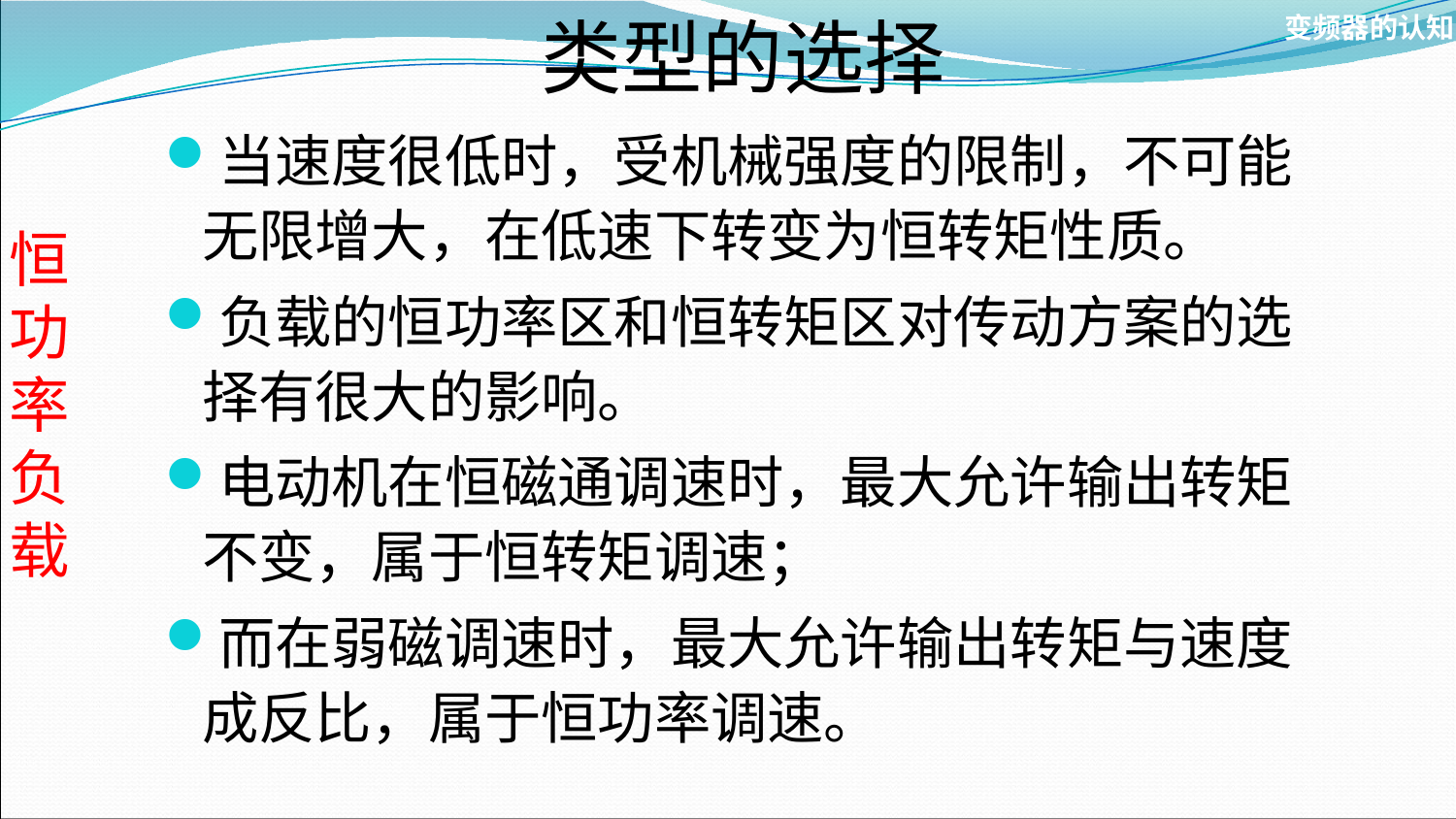

类型的选择
变频器的认知
当速度很低时，受机械强度的限制，不可能无限增大，在低速下转变为恒转矩性质。
负载的恒功率区和恒转矩区对传动方案的选择有很大的影响。
电动机在恒磁通调速时，最大允许输出转矩不变，属于恒转矩调速；
而在弱磁调速时，最大允许输出转矩与速度成反比，属于恒功率调速。

# 恒功率负载